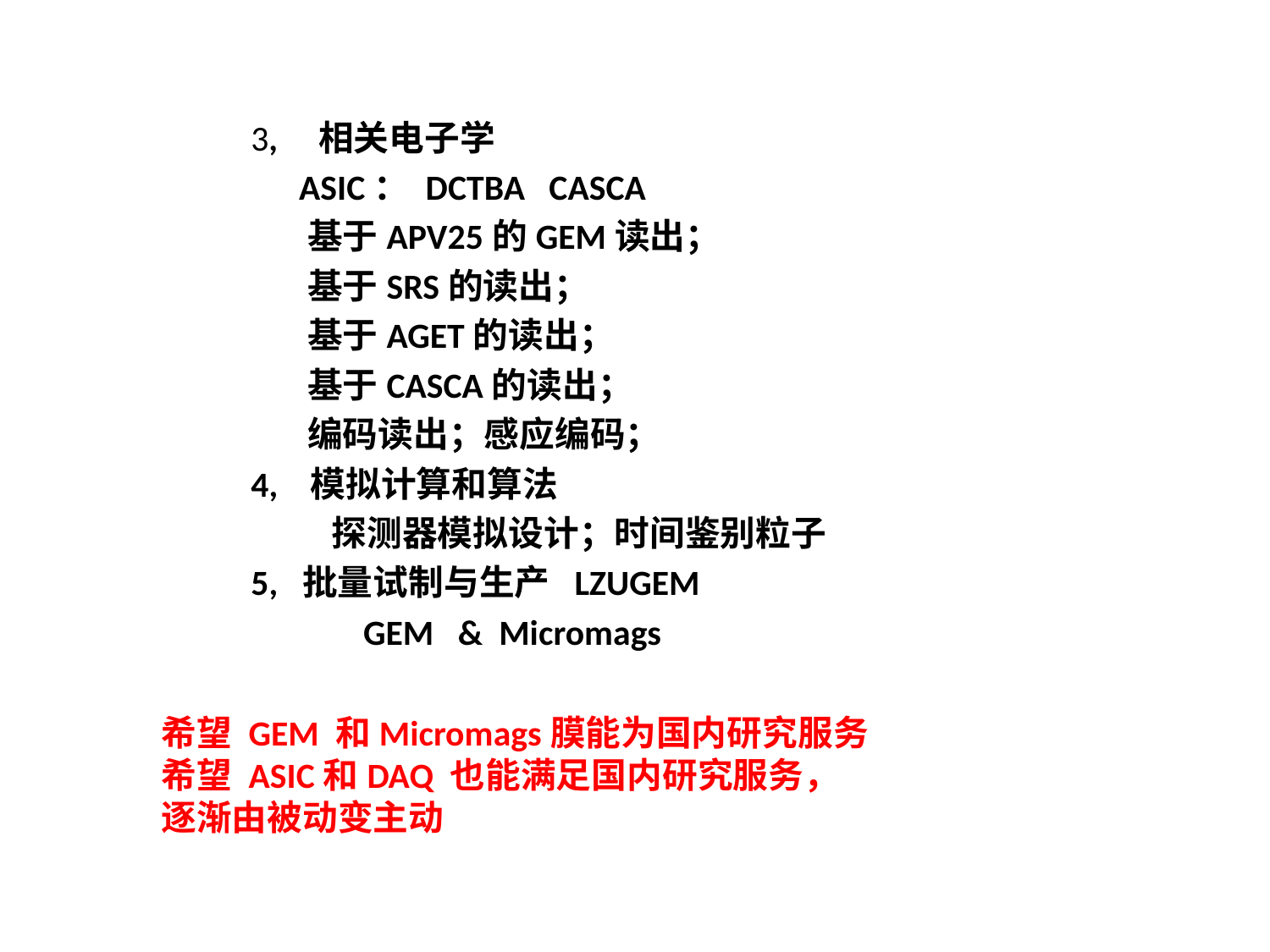

3,    相关电子学
      ASIC： DCTBA   CASCA
      基于APV25的GEM读出；
      基于SRS的读出；
      基于AGET的读出；
      基于CASCA的读出；
      编码读出；感应编码；
4,   模拟计算和算法
         探测器模拟设计；时间鉴别粒子
5,  批量试制与生产  LZUGEM
              GEM   &  Micromags

希望 GEM 和Micromags膜能为国内研究服务
希望 ASIC和DAQ 也能满足国内研究服务，
逐渐由被动变主动